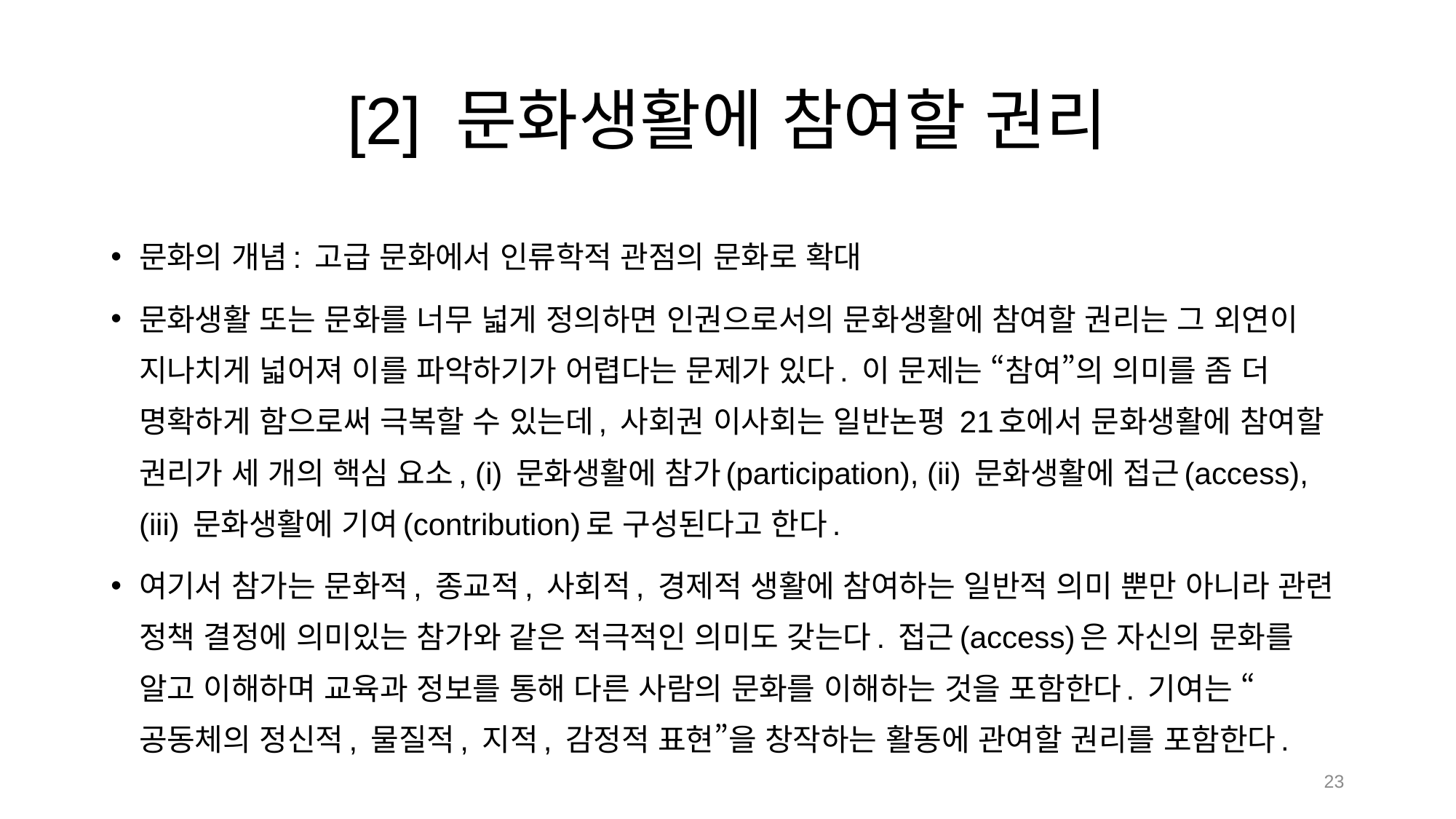

# [2] 문화생활에 참여할 권리
문화의 개념: 고급 문화에서 인류학적 관점의 문화로 확대
문화생활 또는 문화를 너무 넓게 정의하면 인권으로서의 문화생활에 참여할 권리는 그 외연이 지나치게 넓어져 이를 파악하기가 어렵다는 문제가 있다. 이 문제는 “참여”의 의미를 좀 더 명확하게 함으로써 극복할 수 있는데, 사회권 이사회는 일반논평 21호에서 문화생활에 참여할 권리가 세 개의 핵심 요소, (i) 문화생활에 참가(participation), (ii) 문화생활에 접근(access), (iii) 문화생활에 기여(contribution)로 구성된다고 한다.
여기서 참가는 문화적, 종교적, 사회적, 경제적 생활에 참여하는 일반적 의미 뿐만 아니라 관련 정책 결정에 의미있는 참가와 같은 적극적인 의미도 갖는다. 접근(access)은 자신의 문화를 알고 이해하며 교육과 정보를 통해 다른 사람의 문화를 이해하는 것을 포함한다. 기여는 “공동체의 정신적, 물질적, 지적, 감정적 표현”을 창작하는 활동에 관여할 권리를 포함한다.
23